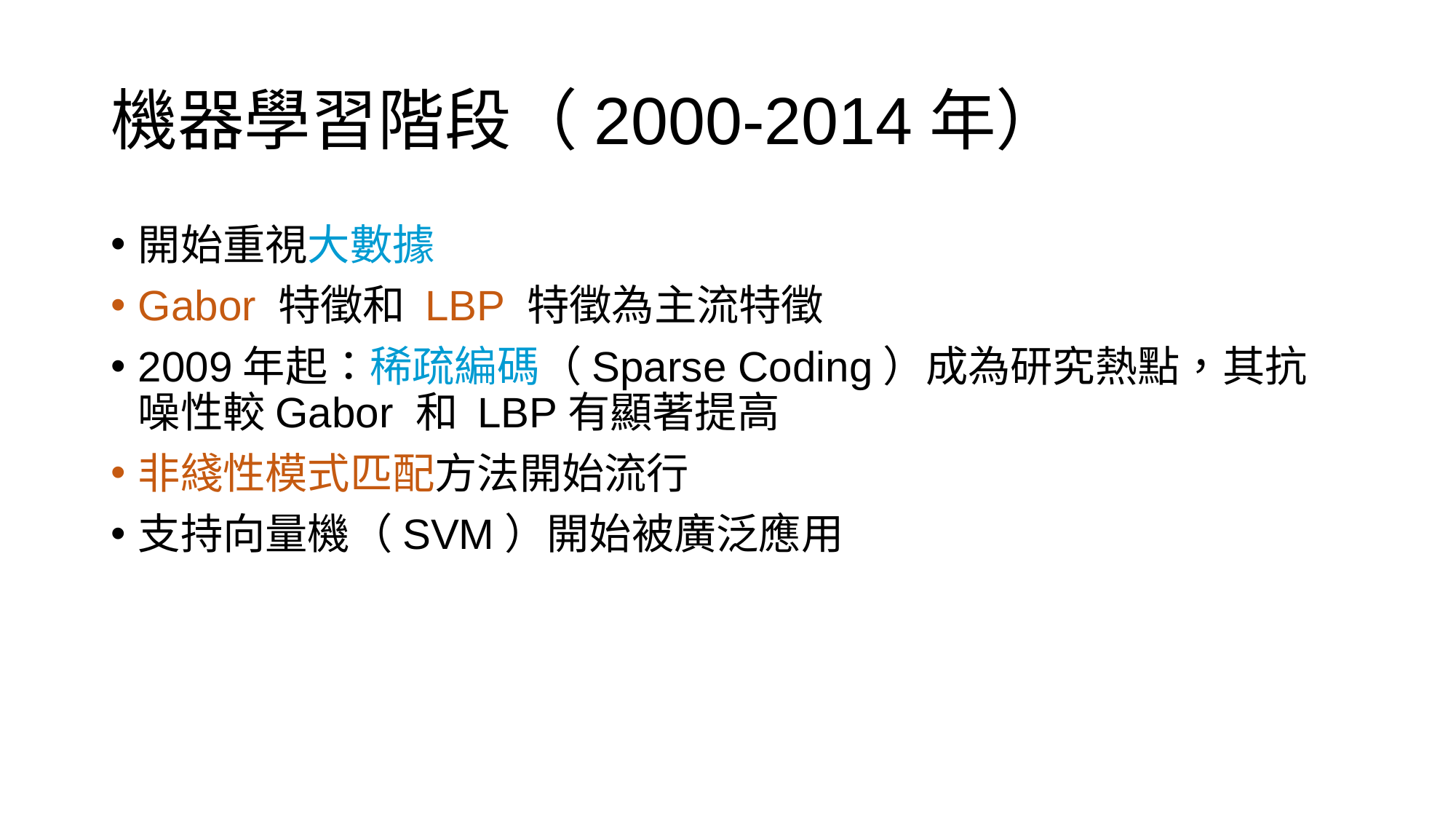

# 機器學習階段（2000-2014年）
開始重視大數據
Gabor 特徵和 LBP 特徵為主流特徵
2009年起：稀疏編碼（Sparse Coding）成為研究熱點，其抗噪性較Gabor 和 LBP有顯著提高
非綫性模式匹配方法開始流行
支持向量機（SVM）開始被廣泛應用